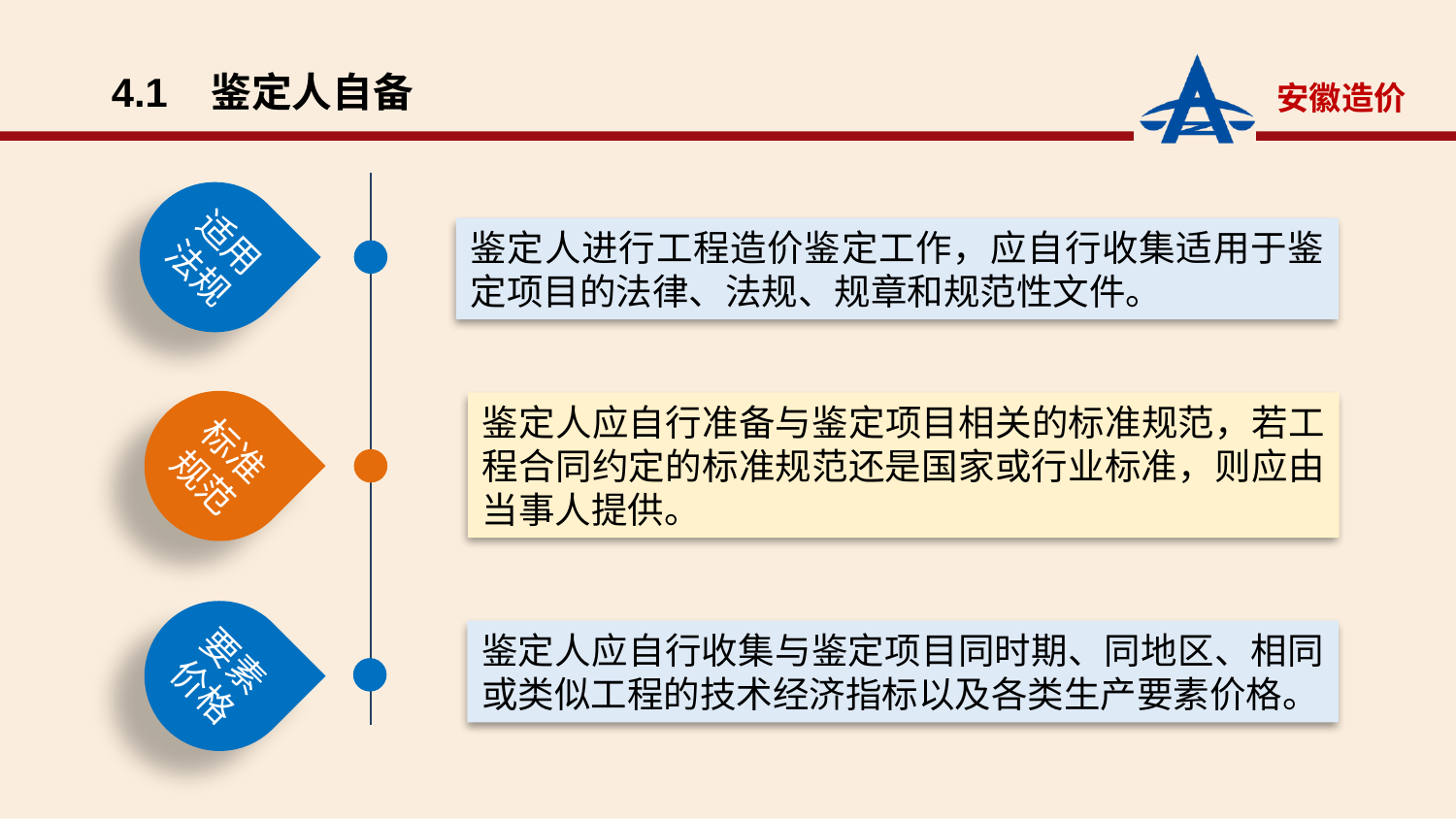

4.1   鉴定人自备

适用法规
鉴定人进行工程造价鉴定工作，应自行收集适用于鉴定项目的法律、法规、规章和规范性文件。
标准规范
鉴定人应自行准备与鉴定项目相关的标准规范，若工程合同约定的标准规范还是国家或行业标准，则应由当事人提供。
要素价格
鉴定人应自行收集与鉴定项目同时期、同地区、相同或类似工程的技术经济指标以及各类生产要素价格。